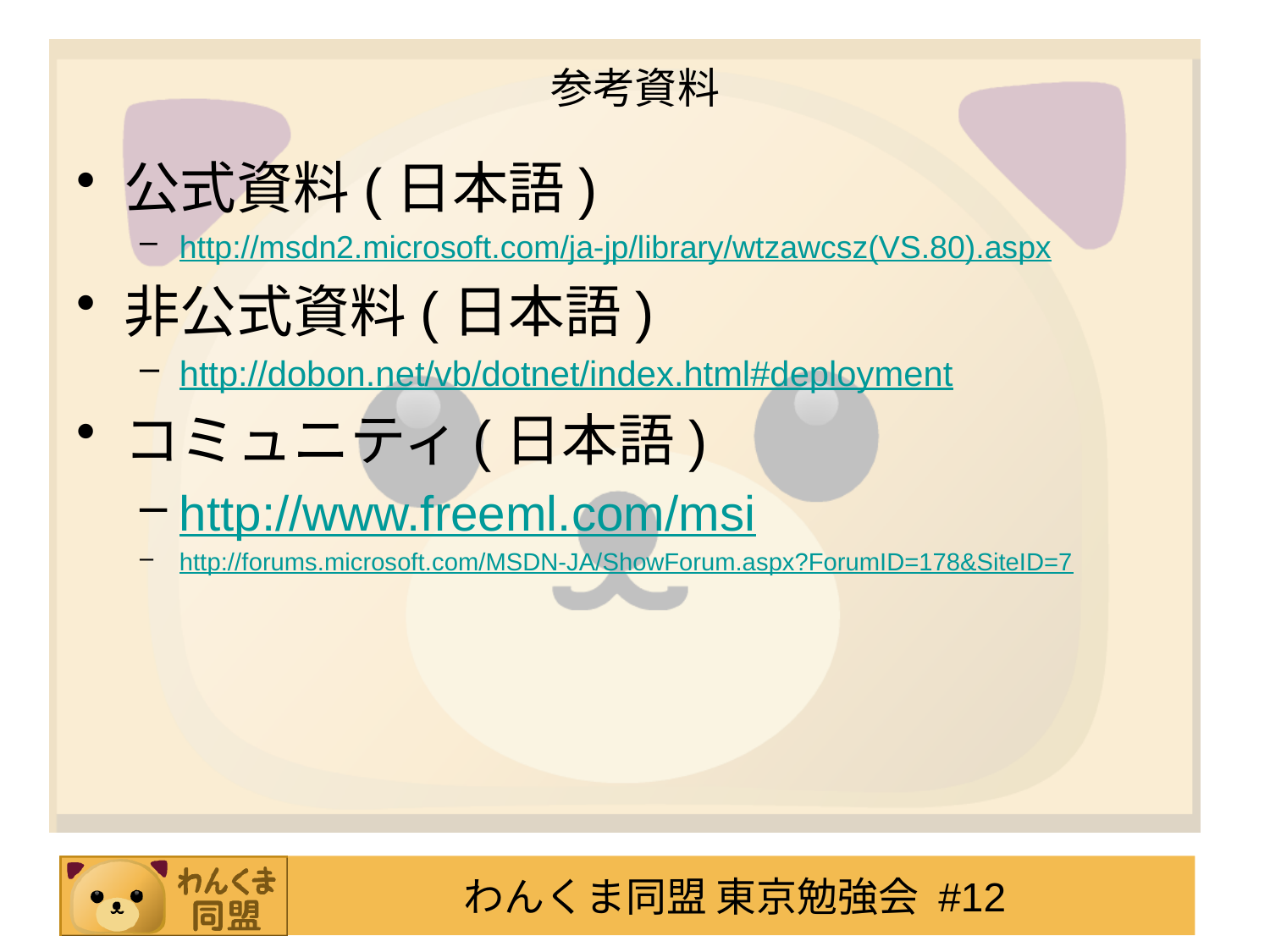

# 参考資料
公式資料(日本語)
http://msdn2.microsoft.com/ja-jp/library/wtzawcsz(VS.80).aspx
非公式資料(日本語)
http://dobon.net/vb/dotnet/index.html#deployment
コミュニティ(日本語)
http://www.freeml.com/msi
http://forums.microsoft.com/MSDN-JA/ShowForum.aspx?ForumID=178&SiteID=7